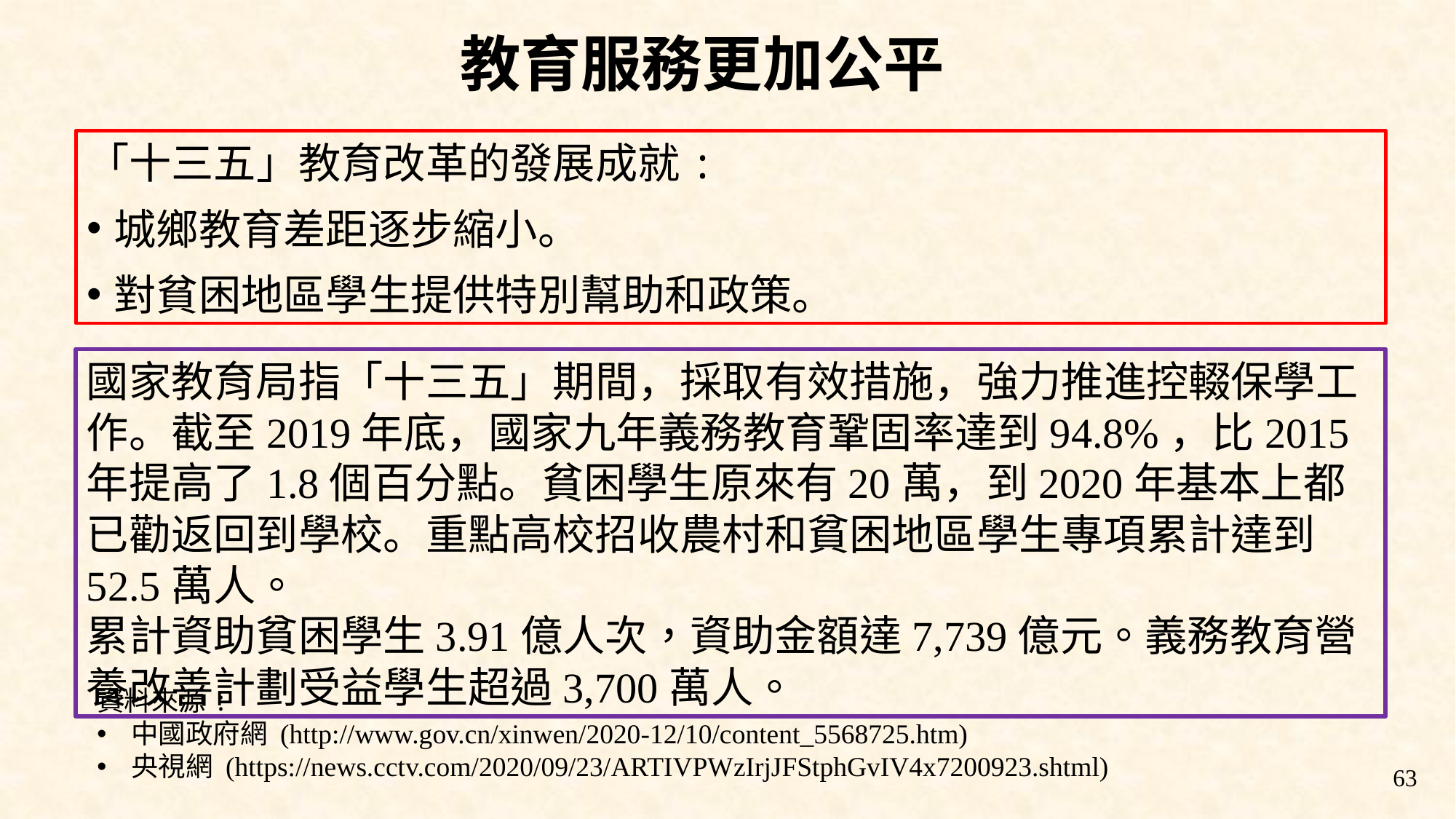

教育服務更加公平
「十三五」教育改革的發展成就:
城鄉教育差距逐步縮小。
對貧困地區學生提供特別幫助和政策。
國家教育局指「十三五」期間，採取有效措施，強力推進控輟保學工作。截至2019年底，國家九年義務教育鞏固率達到94.8%，比2015年提高了1.8個百分點。貧困學生原來有20萬，到2020年基本上都已勸返回到學校。重點高校招收農村和貧困地區學生專項累計達到52.5萬人。
累計資助貧困學生3.91億人次，資助金額達7,739億元。義務教育營養改善計劃受益學生超過3,700萬人。
資料來源:
中國政府網 (http://www.gov.cn/xinwen/2020-12/10/content_5568725.htm)
央視網 (https://news.cctv.com/2020/09/23/ARTIVPWzIrjJFStphGvIV4x7200923.shtml)
63